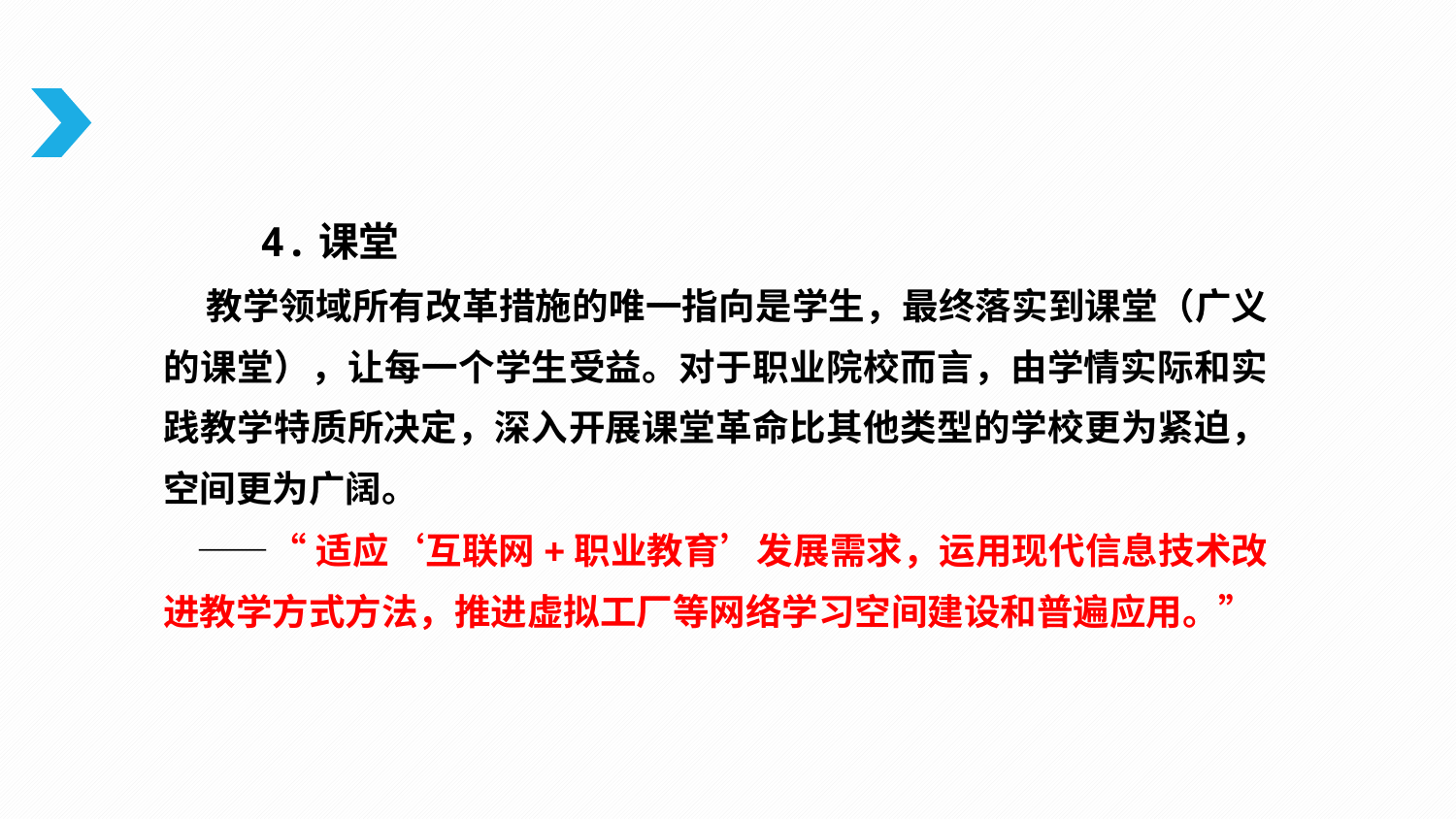

4.课堂
    教学领域所有改革措施的唯一指向是学生，最终落实到课堂（广义的课堂），让每一个学生受益。对于职业院校而言，由学情实际和实践教学特质所决定，深入开展课堂革命比其他类型的学校更为紧迫，空间更为广阔。
    ——“适应‘互联网+职业教育’发展需求，运用现代信息技术改进教学方式方法，推进虚拟工厂等网络学习空间建设和普遍应用。”